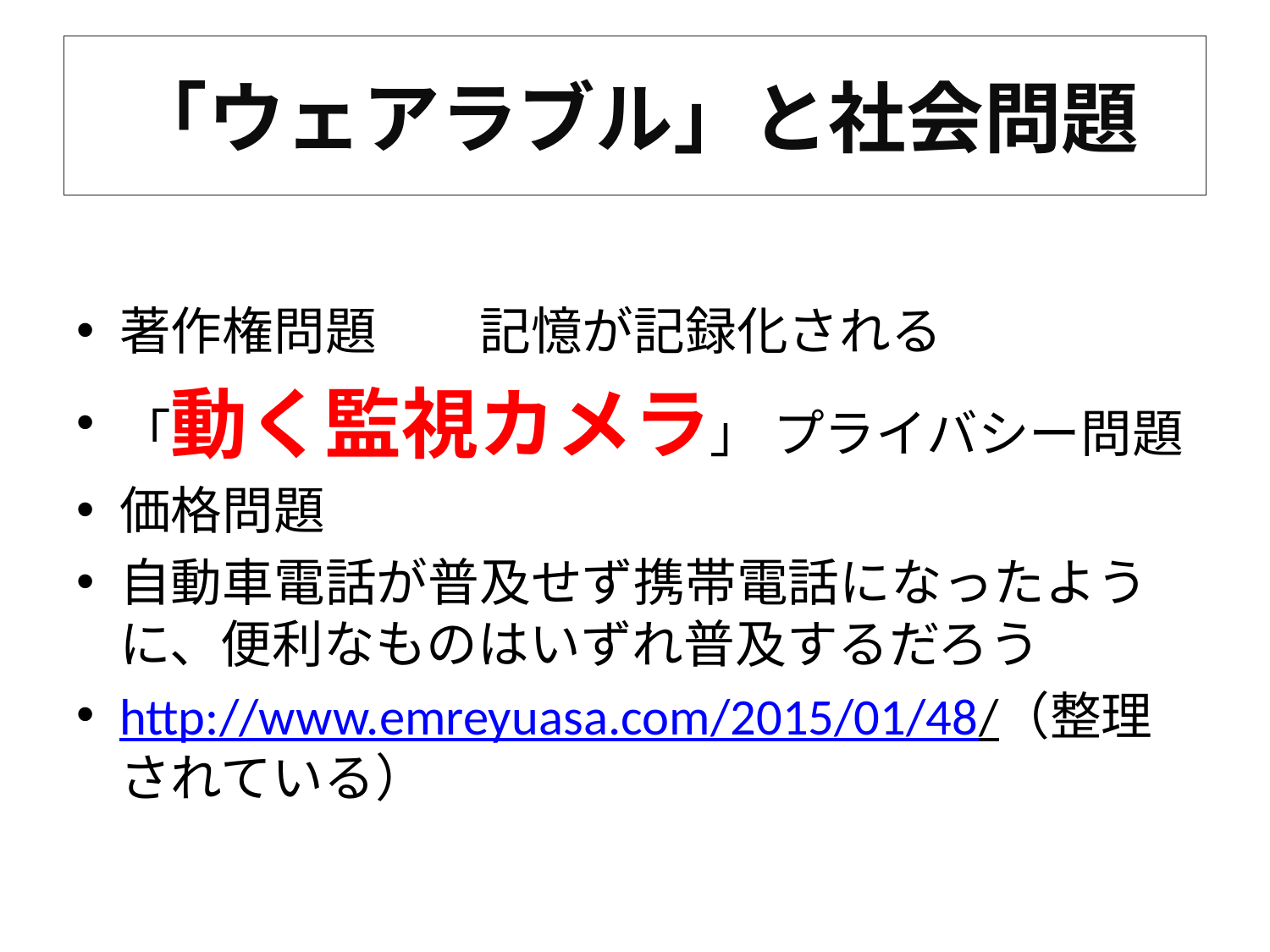

# 「ウェアラブル」と社会問題
著作権問題　　記憶が記録化される
「動く監視カメラ」 プライバシー問題
価格問題
自動車電話が普及せず携帯電話になったように、便利なものはいずれ普及するだろう
http://www.emreyuasa.com/2015/01/48/（整理されている）